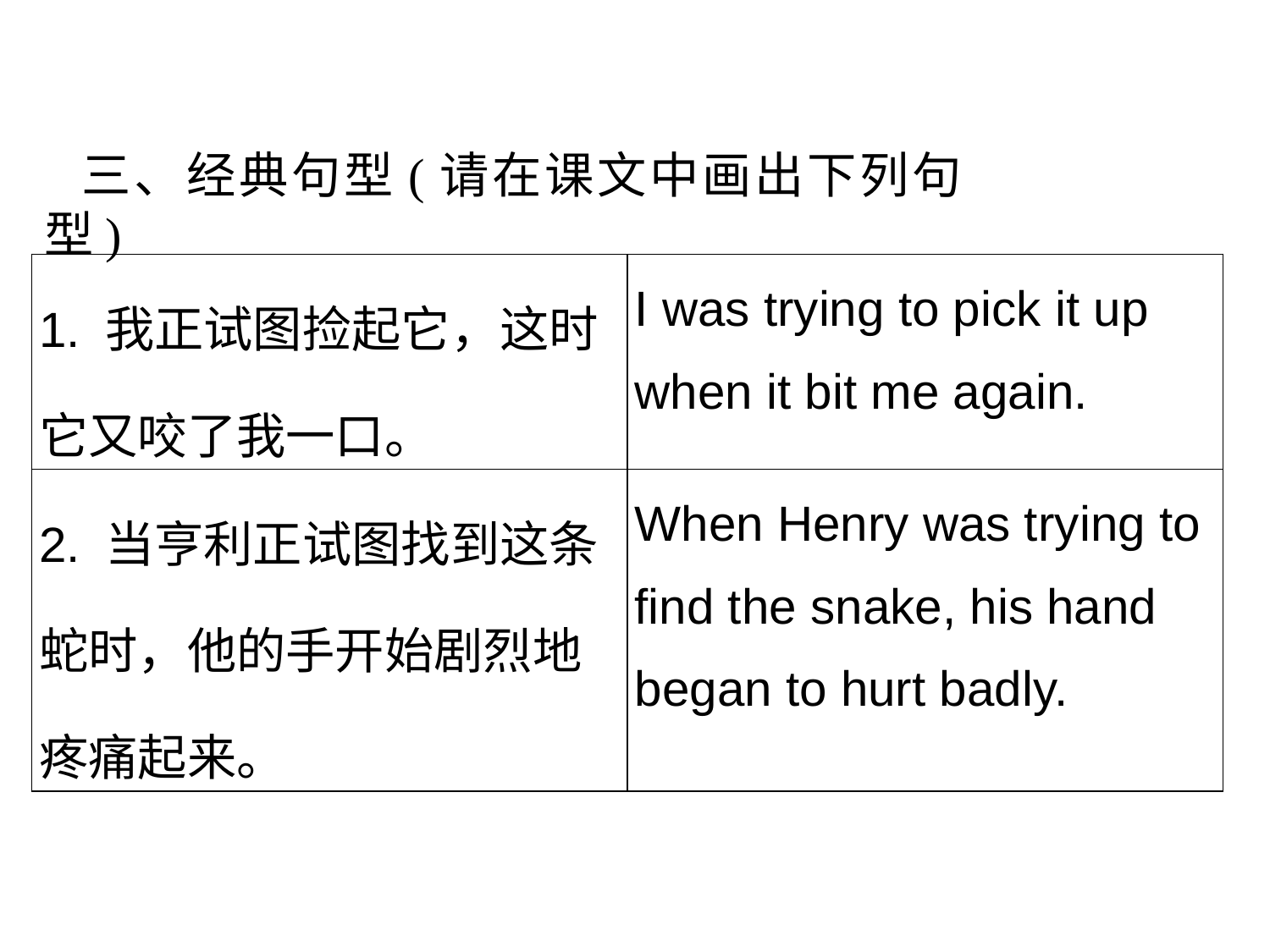

三、经典句型(请在课文中画出下列句型)
| 1. 我正试图捡起它，这时它又咬了我一口。 | I was trying to pick it up when it bit me again. |
| --- | --- |
| 2. 当亨利正试图找到这条蛇时，他的手开始剧烈地疼痛起来。 | When Henry was trying to find the snake, his hand began to hurt badly. |